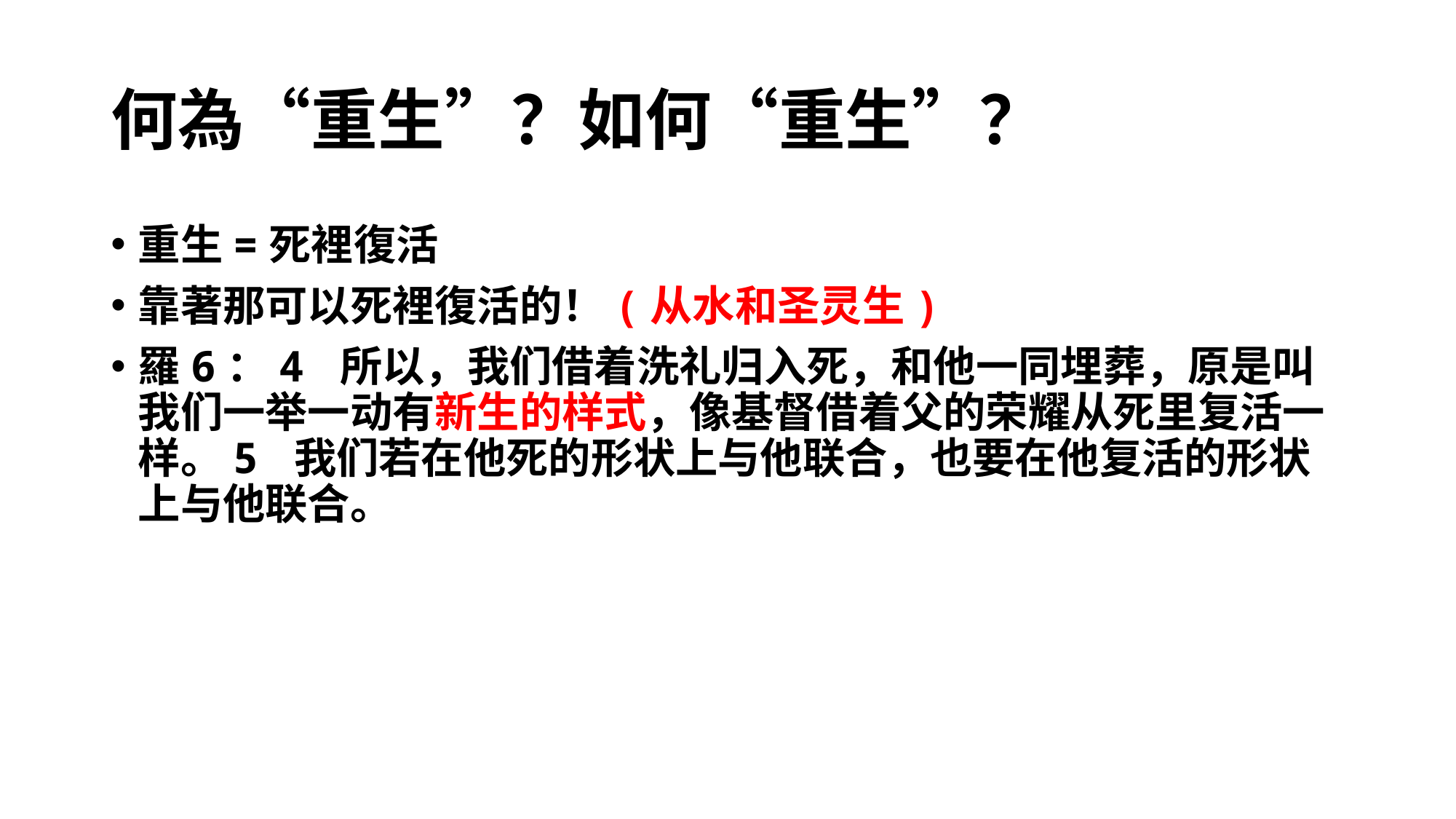

# 何為“重生”？如何“重生”？
重生=死裡復活
靠著那可以死裡復活的！(从水和圣灵生)
羅6：4 所以，我们借着洗礼归入死，和他一同埋葬，原是叫我们一举一动有新生的样式，像基督借着父的荣耀从死里复活一样。5 我们若在他死的形状上与他联合，也要在他复活的形状上与他联合。